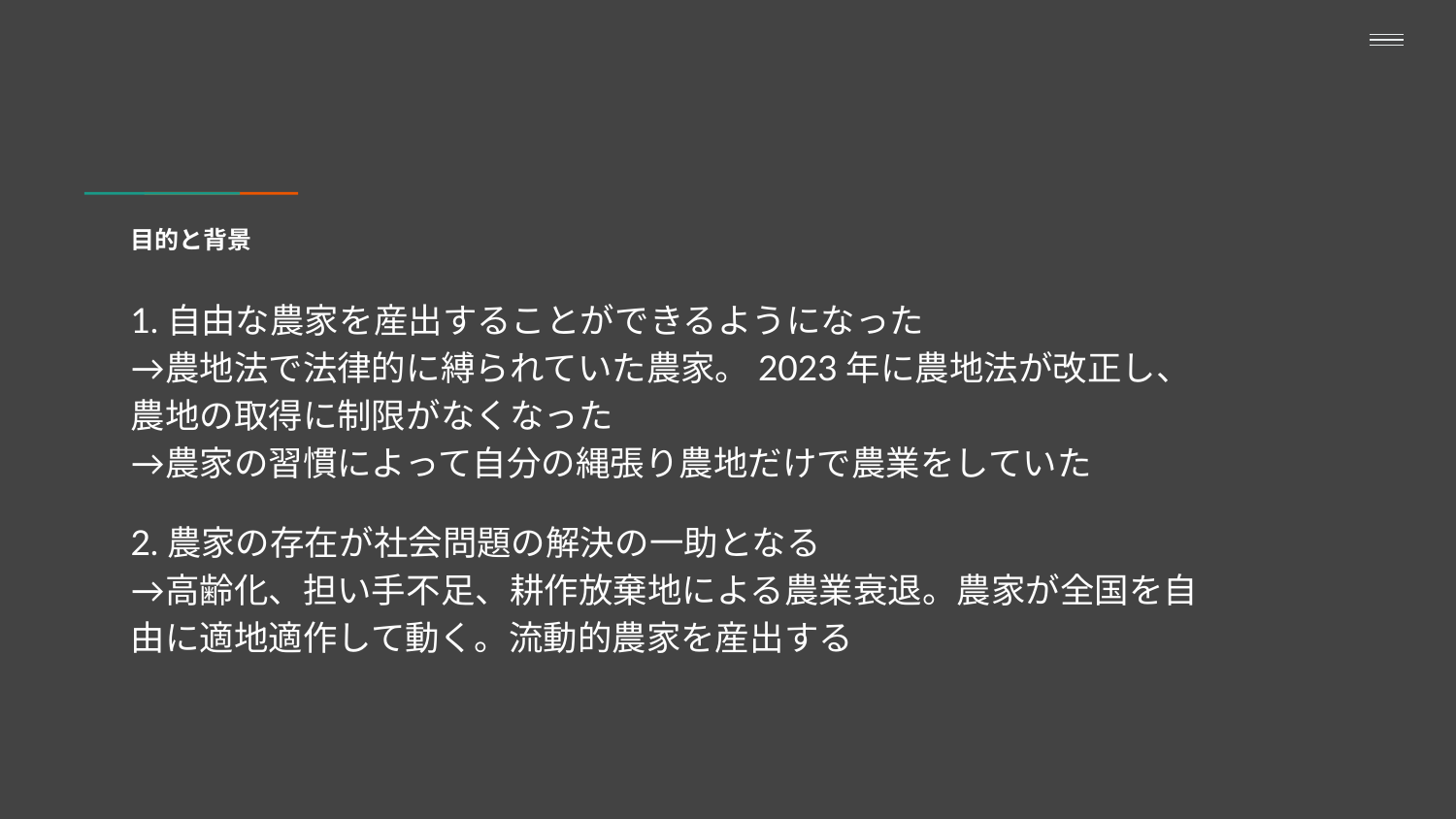

# 目的と背景
1.自由な農家を産出することができるようになった
→農地法で法律的に縛られていた農家。2023年に農地法が改正し、農地の取得に制限がなくなった
→農家の習慣によって自分の縄張り農地だけで農業をしていた
2.農家の存在が社会問題の解決の一助となる
→高齢化、担い手不足、耕作放棄地による農業衰退。農家が全国を自由に適地適作して動く。流動的農家を産出する